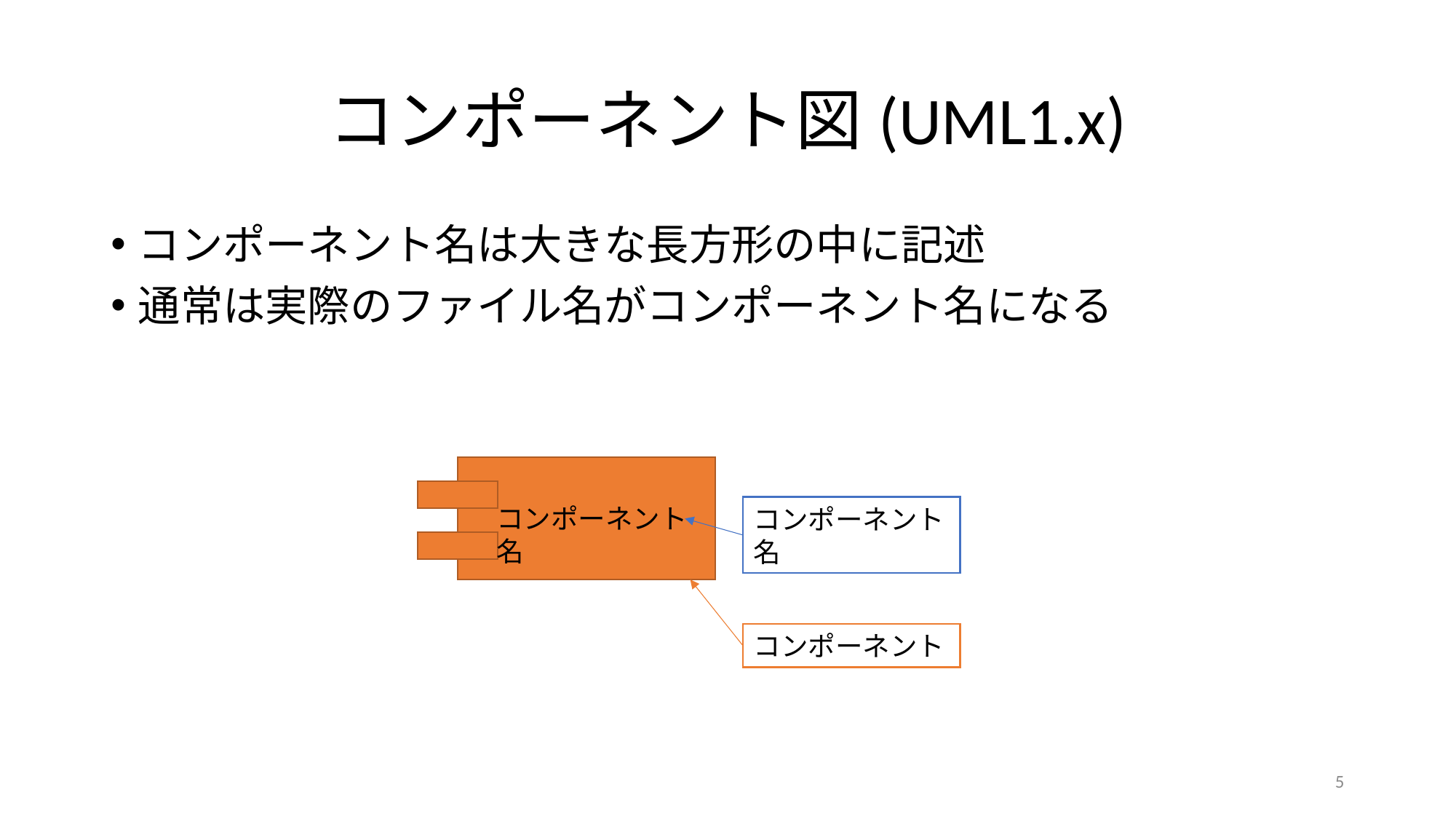

# コンポーネント図(UML1.x)
コンポーネント名は大きな長方形の中に記述
通常は実際のファイル名がコンポーネント名になる

コンポーネント名
コンポーネント名

コンポーネント
5